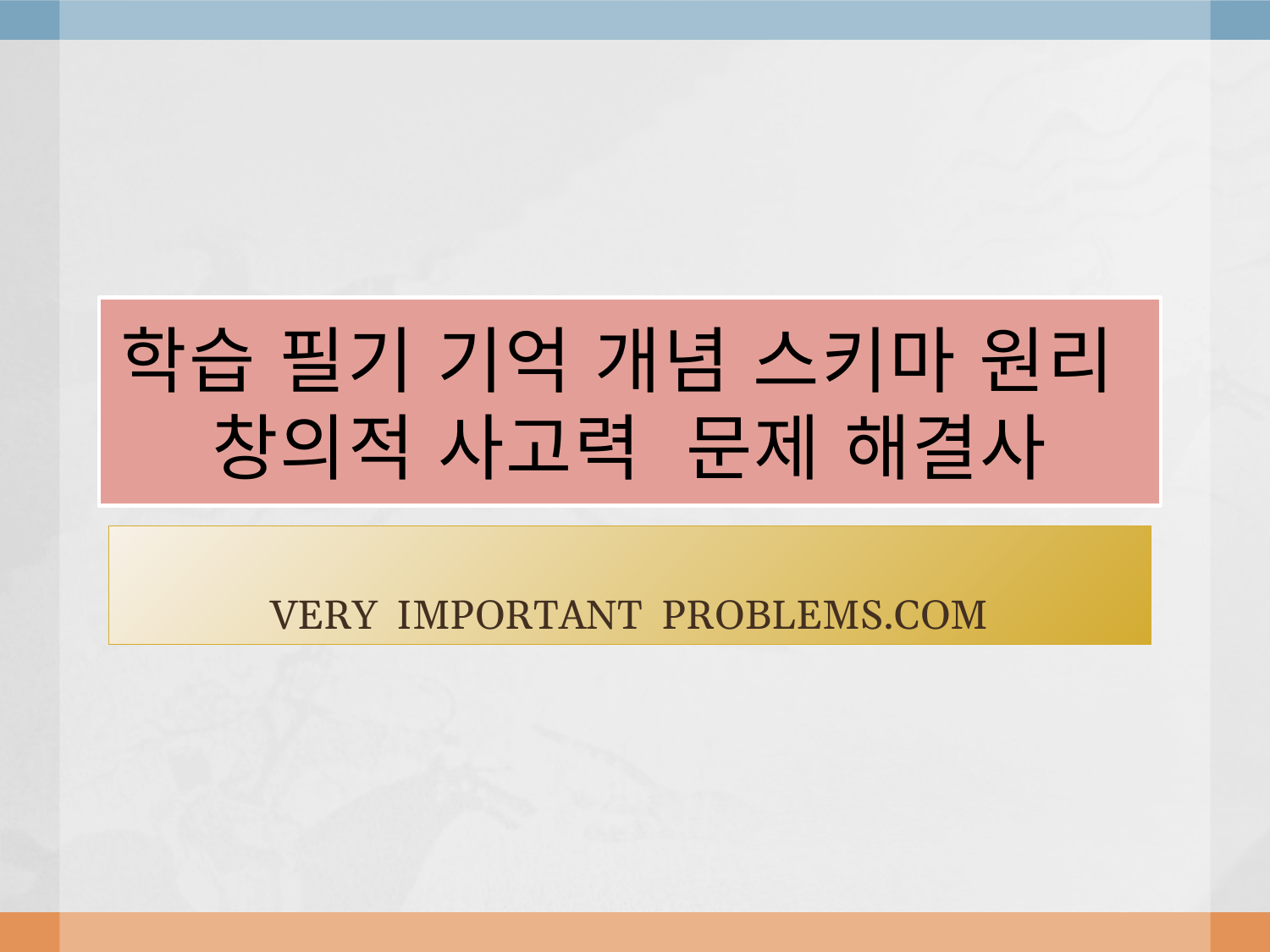

# 학습 필기 기억 개념 스키마 원리 창의적 사고력  문제 해결사

VERY  IMPORTANT  PROBLEMS.COM